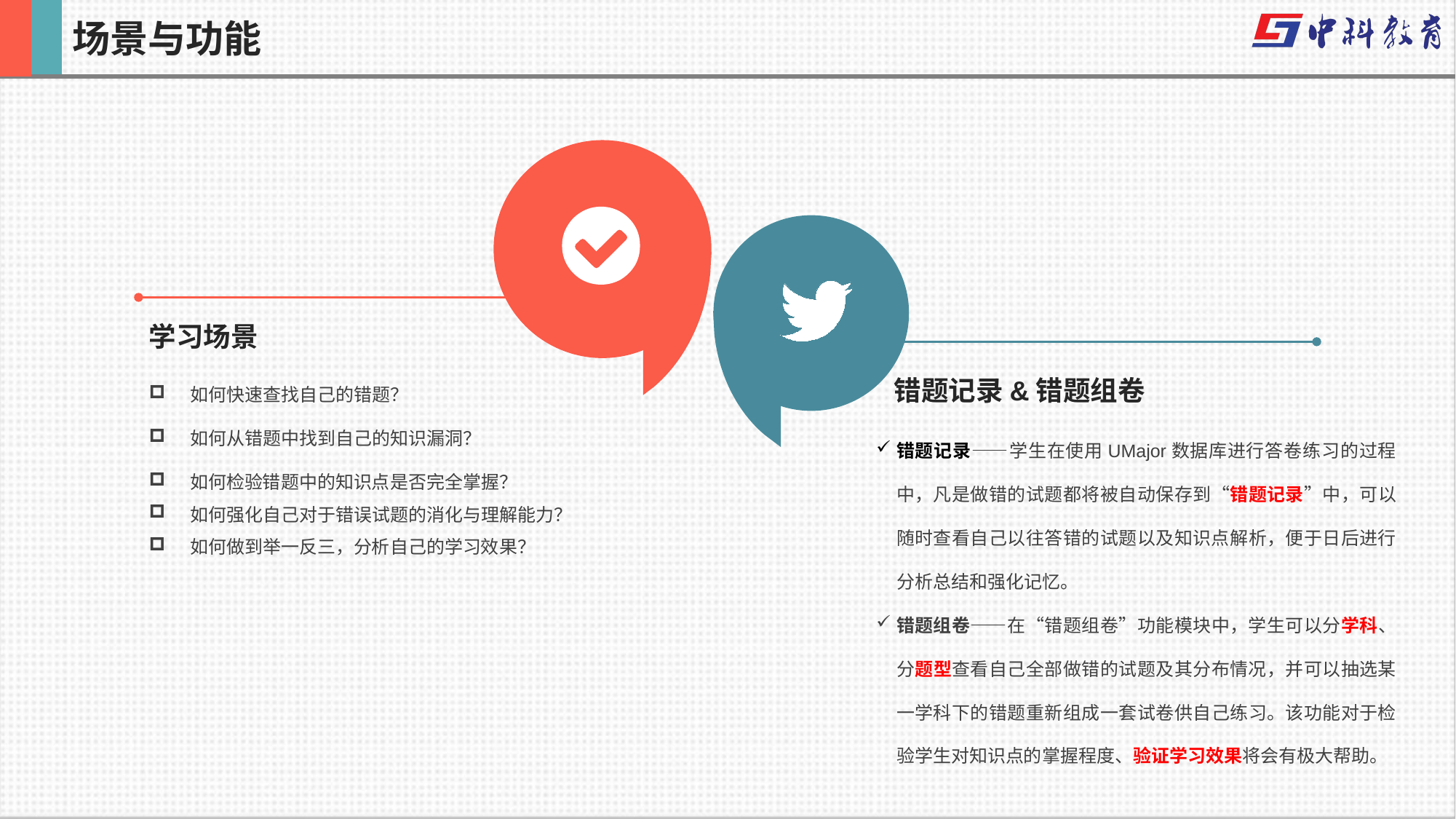

场景与功能

学习场景
如何快速查找自己的错题？
如何从错题中找到自己的知识漏洞？
如何检验错题中的知识点是否完全掌握？
如何强化自己对于错误试题的消化与理解能力？
如何做到举一反三，分析自己的学习效果？
错题记录&错题组卷
错题记录——学生在使用UMajor数据库进行答卷练习的过程中，凡是做错的试题都将被自动保存到“错题记录”中，可以随时查看自己以往答错的试题以及知识点解析，便于日后进行分析总结和强化记忆。
错题组卷——在“错题组卷”功能模块中，学生可以分学科、分题型查看自己全部做错的试题及其分布情况，并可以抽选某一学科下的错题重新组成一套试卷供自己练习。该功能对于检验学生对知识点的掌握程度、验证学习效果将会有极大帮助。